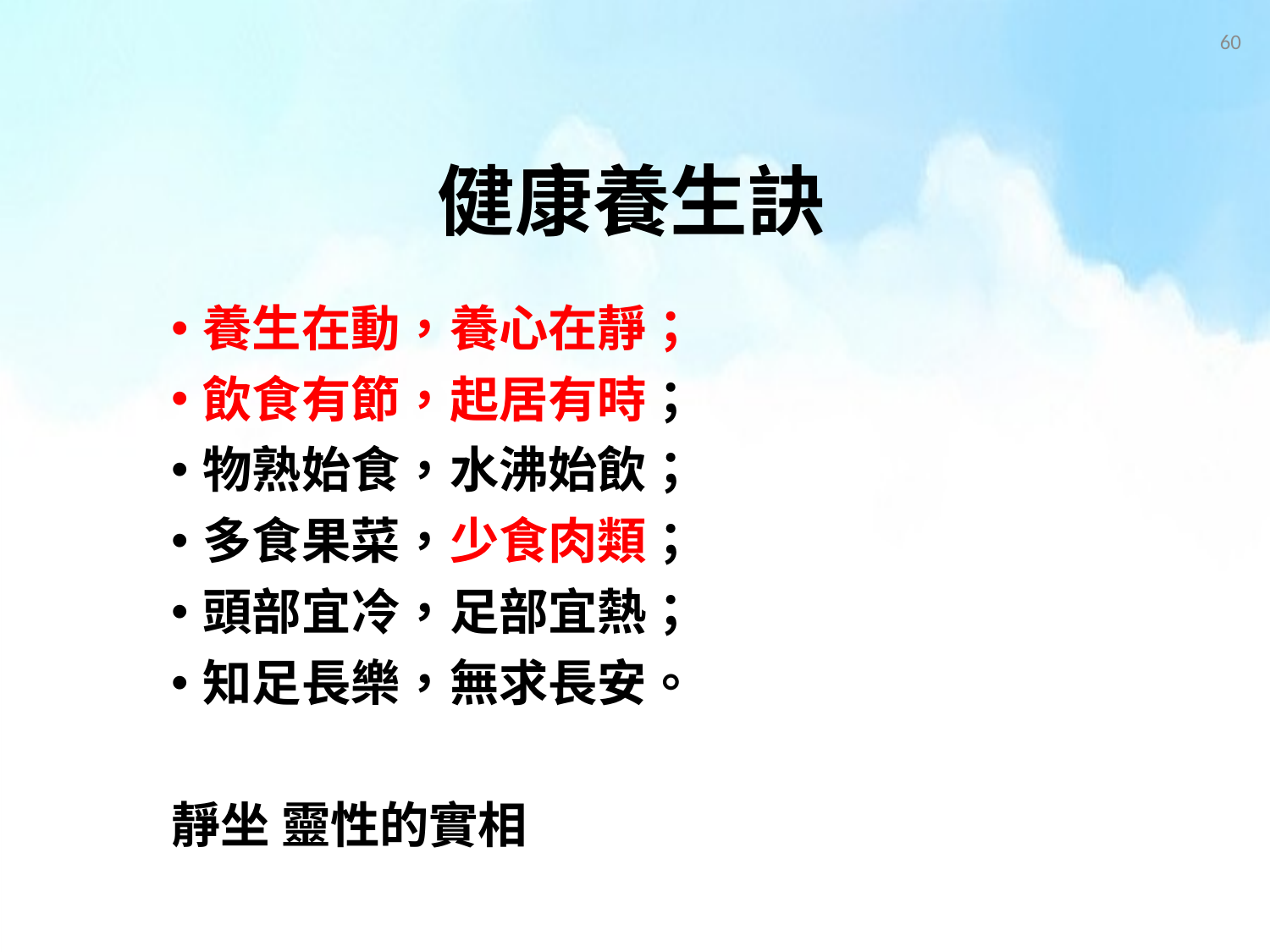

60
# 健康養生訣
養生在動，養心在靜；
飲食有節，起居有時；
物熟始食，水沸始飲；
多食果菜，少食肉類；
頭部宜冷，足部宜熱；
知足長樂，無求長安。

靜坐 靈性的實相